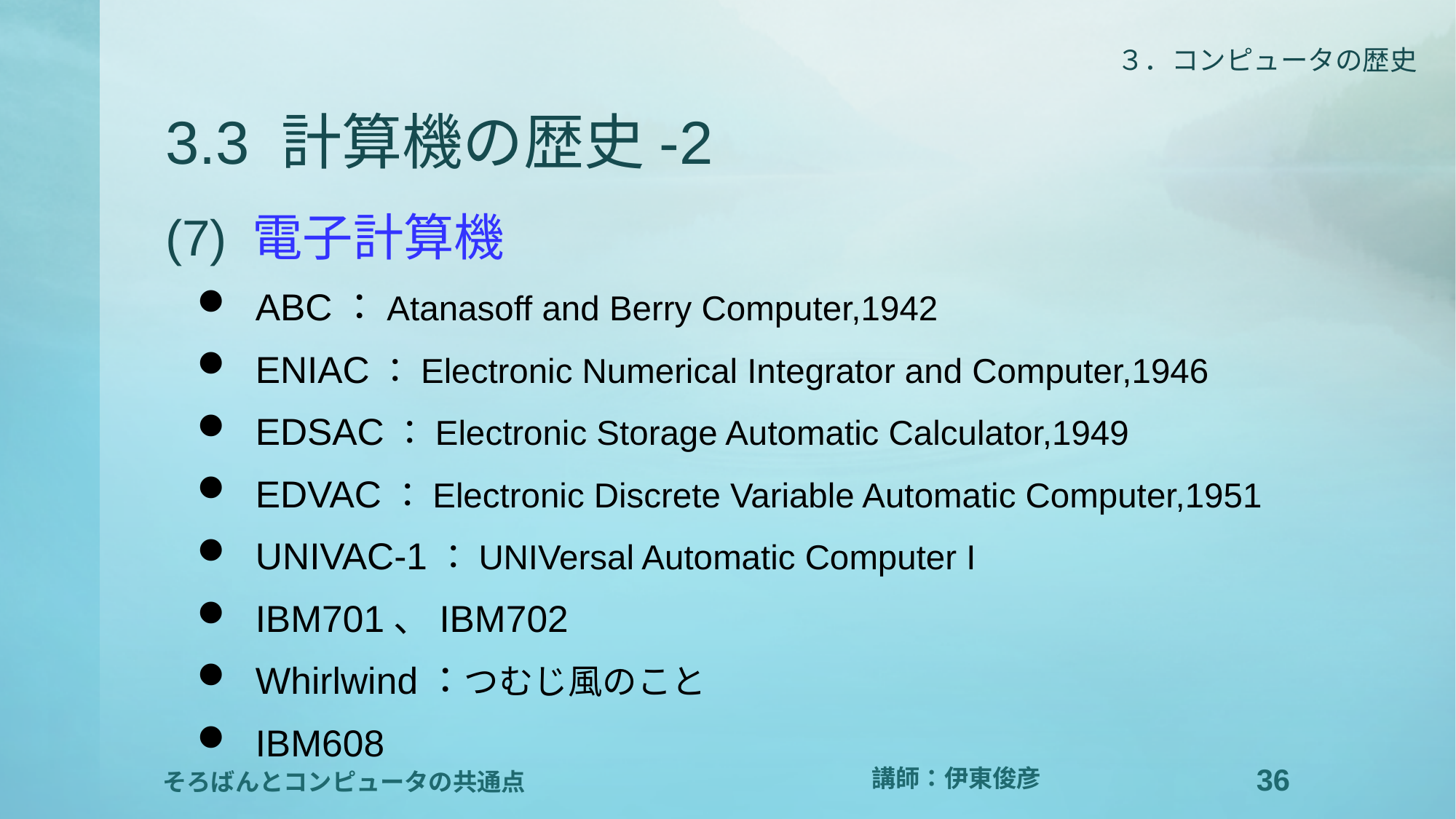

３．コンピュータの歴史
# 3.3 計算機の歴史-2
(7) 電子計算機
ABC：Atanasoff and Berry Computer,1942
ENIAC：Electronic Numerical Integrator and Computer,1946
EDSAC：Electronic Storage Automatic Calculator,1949
EDVAC：Electronic Discrete Variable Automatic Computer,1951
UNIVAC-1：UNIVersal Automatic Computer I
IBM701、IBM702
Whirlwind：つむじ風のこと
IBM608
36
そろばんとコンピュータの共通点
講師：伊東俊彦